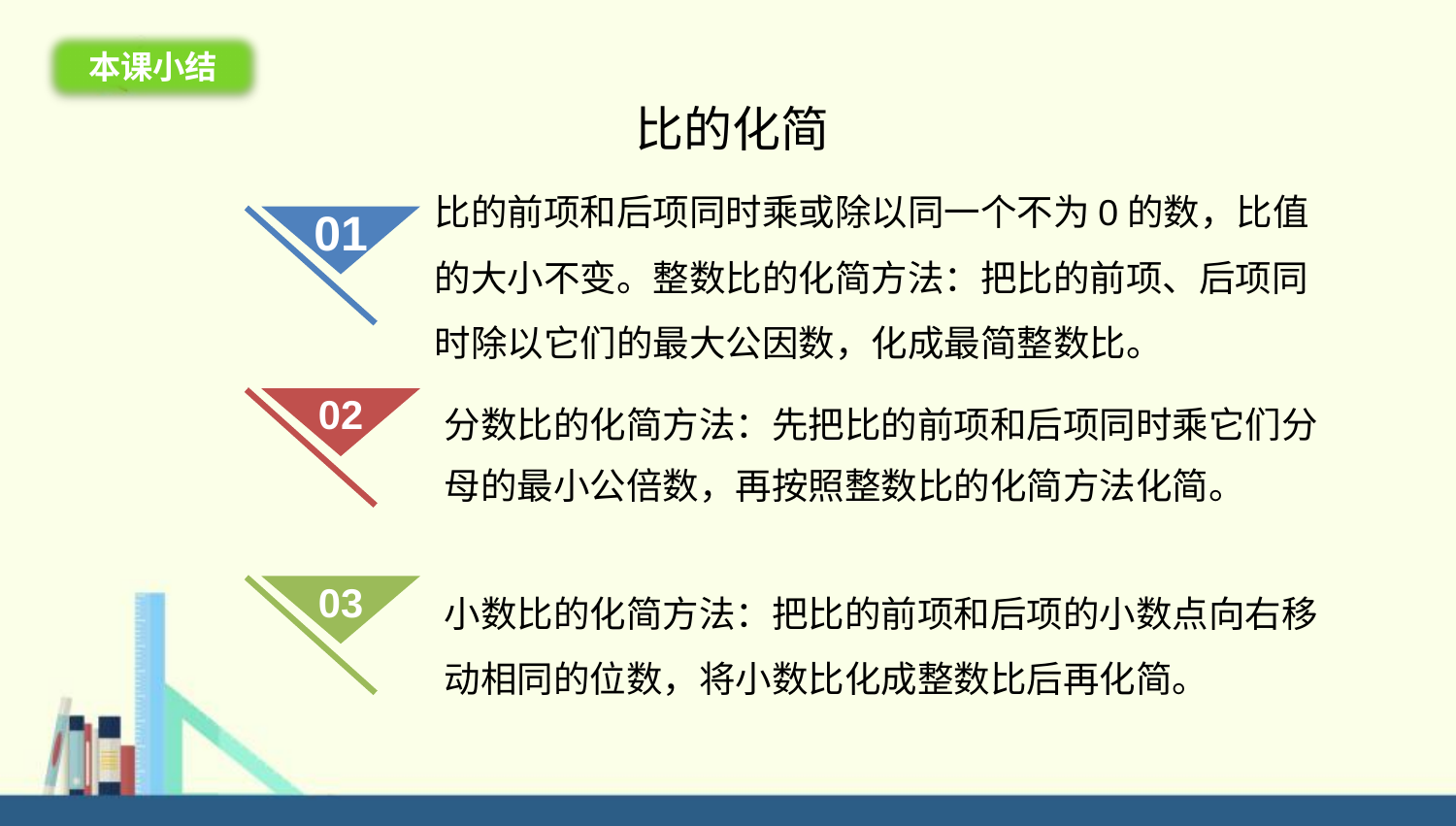

本课小结
比的化简
比的前项和后项同时乘或除以同一个不为0的数，比值的大小不变。整数比的化简方法：把比的前项、后项同时除以它们的最大公因数，化成最简整数比。
01
分数比的化简方法：先把比的前项和后项同时乘它们分母的最小公倍数，再按照整数比的化简方法化简。
02
03
小数比的化简方法：把比的前项和后项的小数点向右移动相同的位数，将小数比化成整数比后再化简。